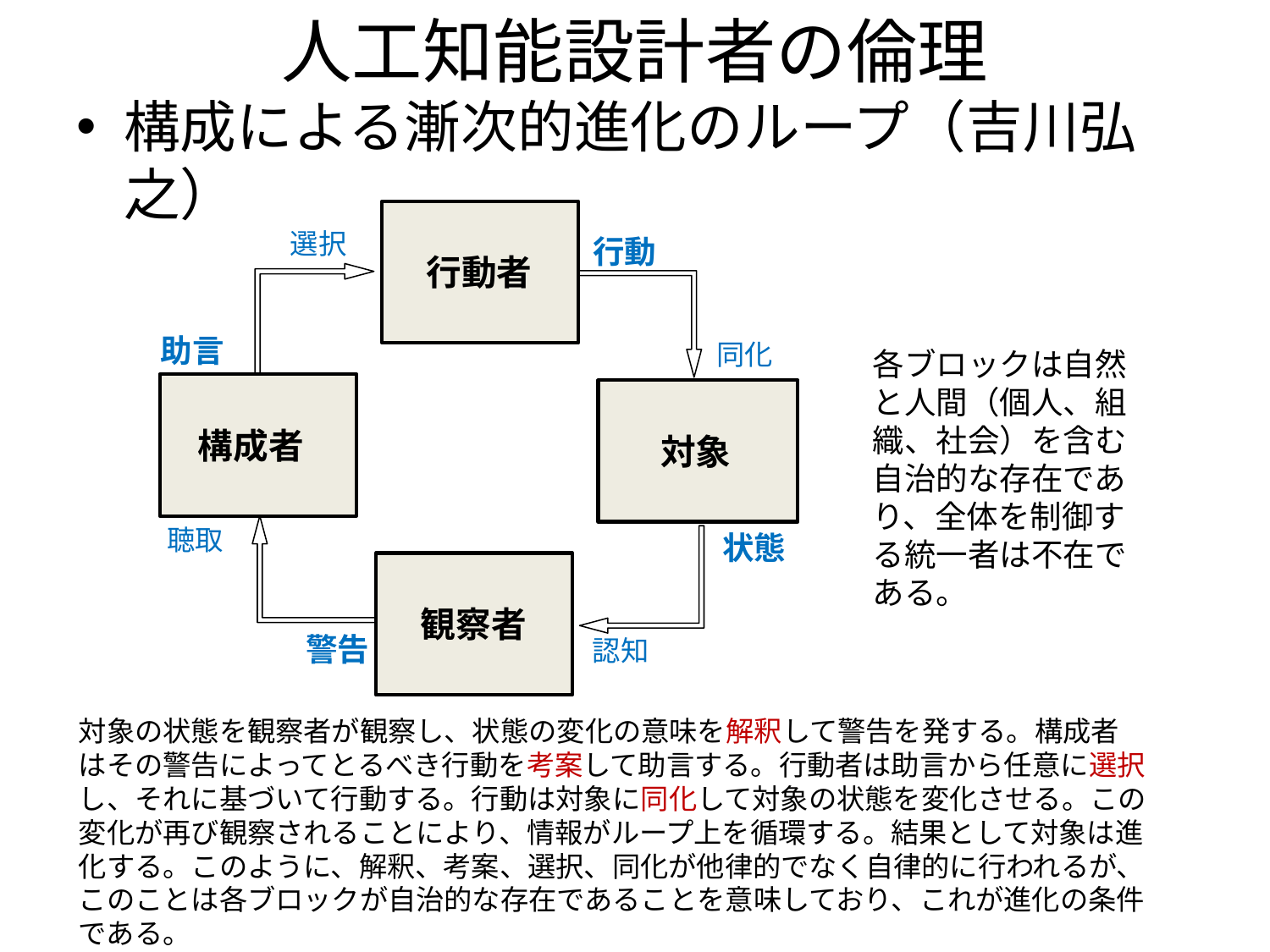

# 人工知能設計者の倫理
構成による漸次的進化のループ（吉川弘之）

選択
行動
行動者

助言
同化

構成者
対象
聴取

状態

観察者
警告
認知
各ブロックは自然と人間（個人、組織、社会）を含む自治的な存在であり、全体を制御する統一者は不在である。

対象の状態を観察者が観察し、状態の変化の意味を解釈して警告を発する。構成者はその警告によってとるべき行動を考案して助言する。行動者は助言から任意に選択し、それに基づいて行動する。行動は対象に同化して対象の状態を変化させる。この変化が再び観察されることにより、情報がループ上を循環する。結果として対象は進化する。このように、解釈、考案、選択、同化が他律的でなく自律的に行われるが、このことは各ブロックが自治的な存在であることを意味しており、これが進化の条件である。